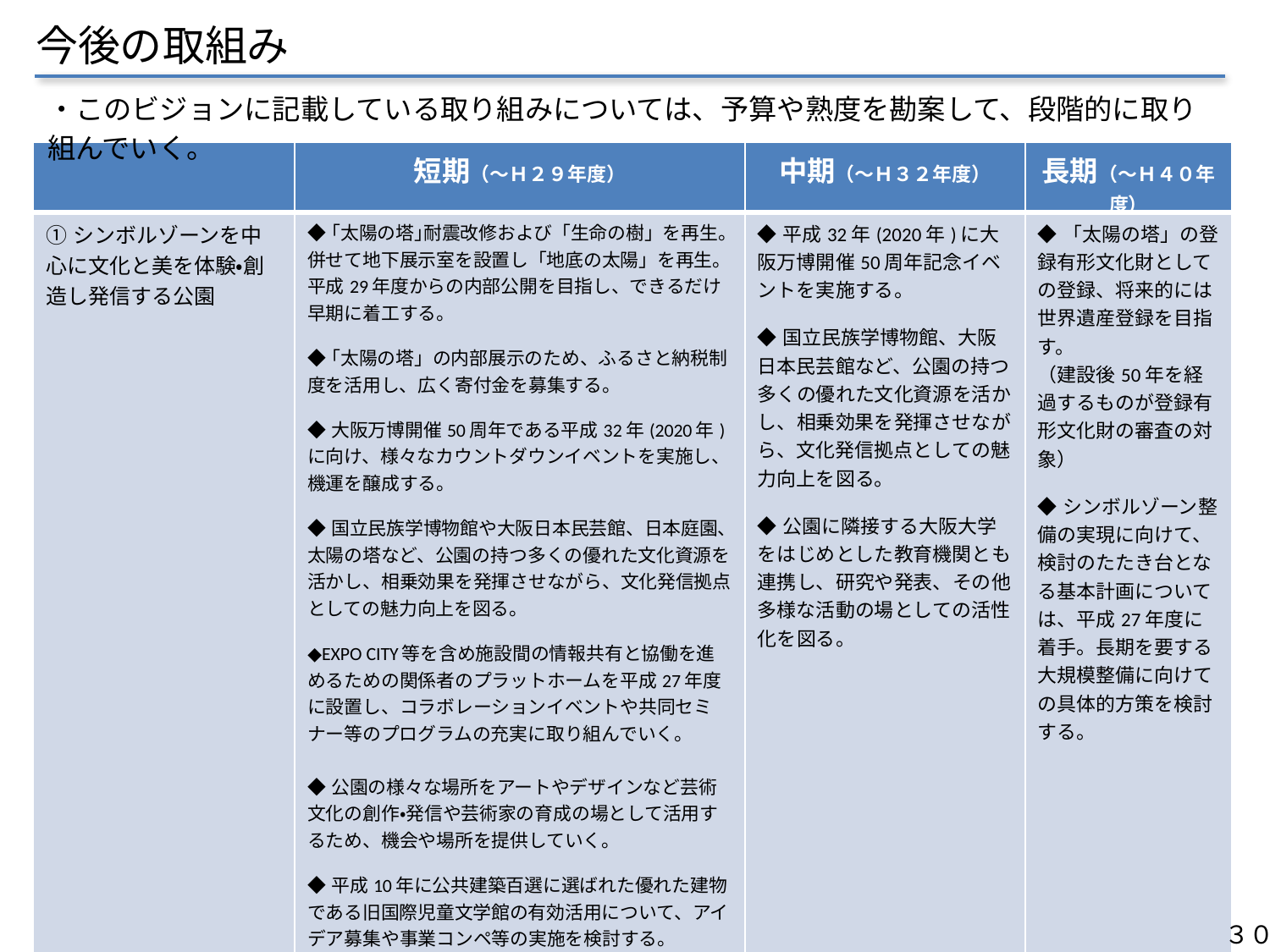

今後の取組み
・このビジョンに記載している取り組みについては、予算や熟度を勘案して、段階的に取り組んでいく。
|  | 短期（～Ｈ２９年度） | 中期（～Ｈ３２年度） | 長期（～Ｈ４０年度） |
| --- | --- | --- | --- |
| ①シンボルゾーンを中心に文化と美を体験・創造し発信する公園 | ◆｢太陽の塔｣耐震改修および「生命の樹」を再生。併せて地下展示室を設置し「地底の太陽」を再生。平成29年度からの内部公開を目指し、できるだけ早期に着工する。　 ◆｢太陽の塔」の内部展示のため、ふるさと納税制度を活用し、広く寄付金を募集する。 ◆大阪万博開催50周年である平成32年(2020年)に向け、様々なカウントダウンイベントを実施し、機運を醸成する。　 ◆国立民族学博物館や大阪日本民芸館、日本庭園、太陽の塔など、公園の持つ多くの優れた文化資源を活かし、相乗効果を発揮させながら、文化発信拠点としての魅力向上を図る。 ◆EXPO CITY等を含め施設間の情報共有と協働を進めるための関係者のプラットホームを平成27年度に設置し、コラボレーションイベントや共同セミナー等のプログラムの充実に取り組んでいく。 　 ◆公園の様々な場所をアートやデザインなど芸術文化の創作・発信や芸術家の育成の場として活用するため、機会や場所を提供していく。 ◆平成10年に公共建築百選に選ばれた優れた建物である旧国際児童文学館の有効活用について、アイデア募集や事業コンペ等の実施を検討する。 ◆新たな文化を発信し、観光集客に寄与する民間企画イベントの積極的誘致、マスコミタイアップ型イベントなどメディアと連携したイベントの強化に努める。 | ◆平成32年(2020年)に大阪万博開催50周年記念イベントを実施する。 ◆国立民族学博物館、大阪日本民芸館など、公園の持つ多くの優れた文化資源を活かし、相乗効果を発揮させながら、文化発信拠点としての魅力向上を図る。 ◆公園に隣接する大阪大学をはじめとした教育機関とも連携し、研究や発表、その他多様な活動の場としての活性化を図る。 | ◆「太陽の塔」の登録有形文化財としての登録、将来的には世界遺産登録を目指す。 （建設後50年を経過するものが登録有形文化財の審査の対象） ◆シンボルゾーン整備の実現に向けて、検討のたたき台となる基本計画については、平成27年度に着手。長期を要する大規模整備に向けての具体的方策を検討する。 |
３０